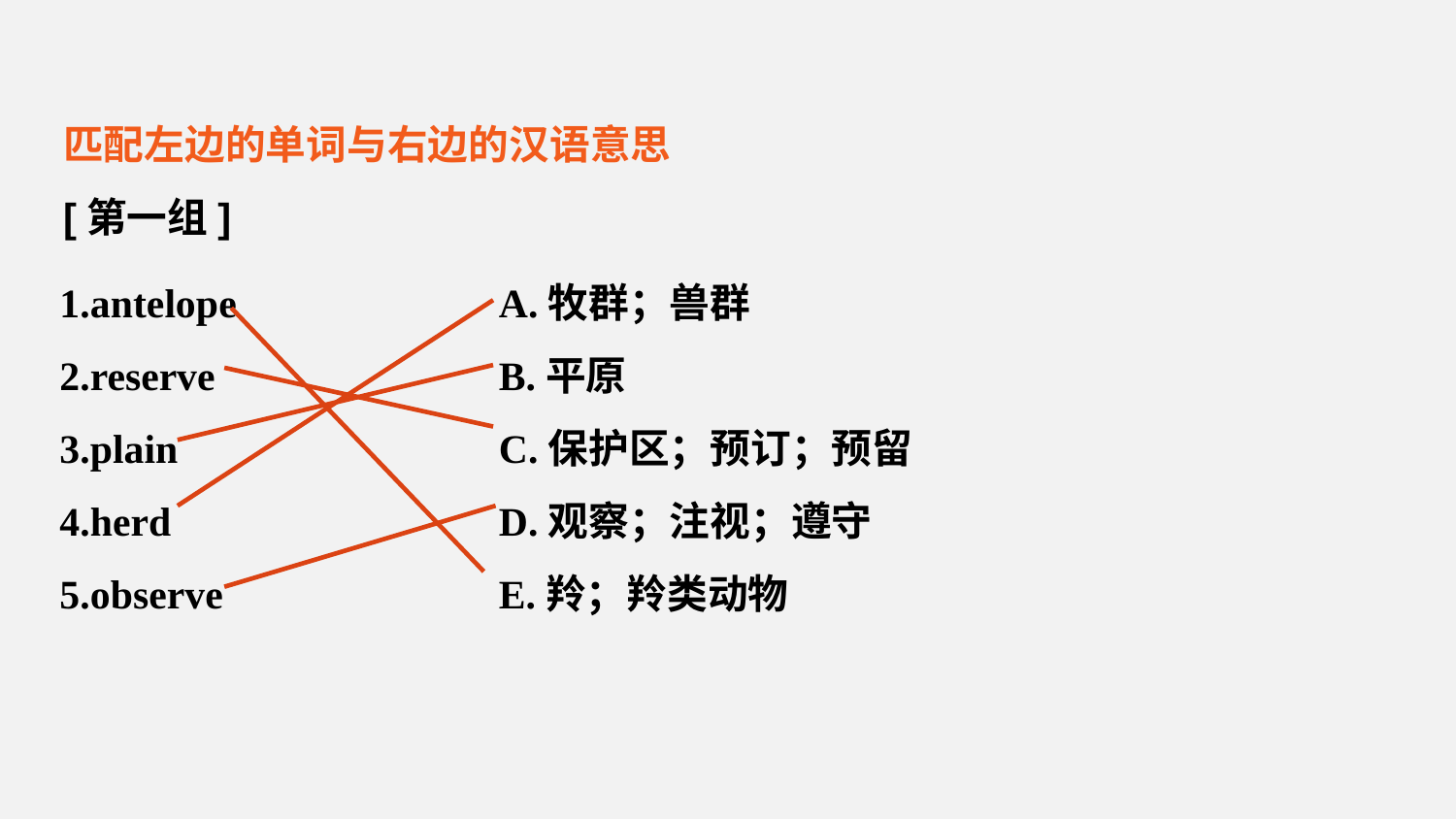

匹配左边的单词与右边的汉语意思
[第一组]
1.antelope　　　　	A.牧群；兽群
2.reserve  	B.平原
3.plain  	C.保护区；预订；预留
4.herd  	D.观察；注视；遵守
5.observe  	E.羚；羚类动物